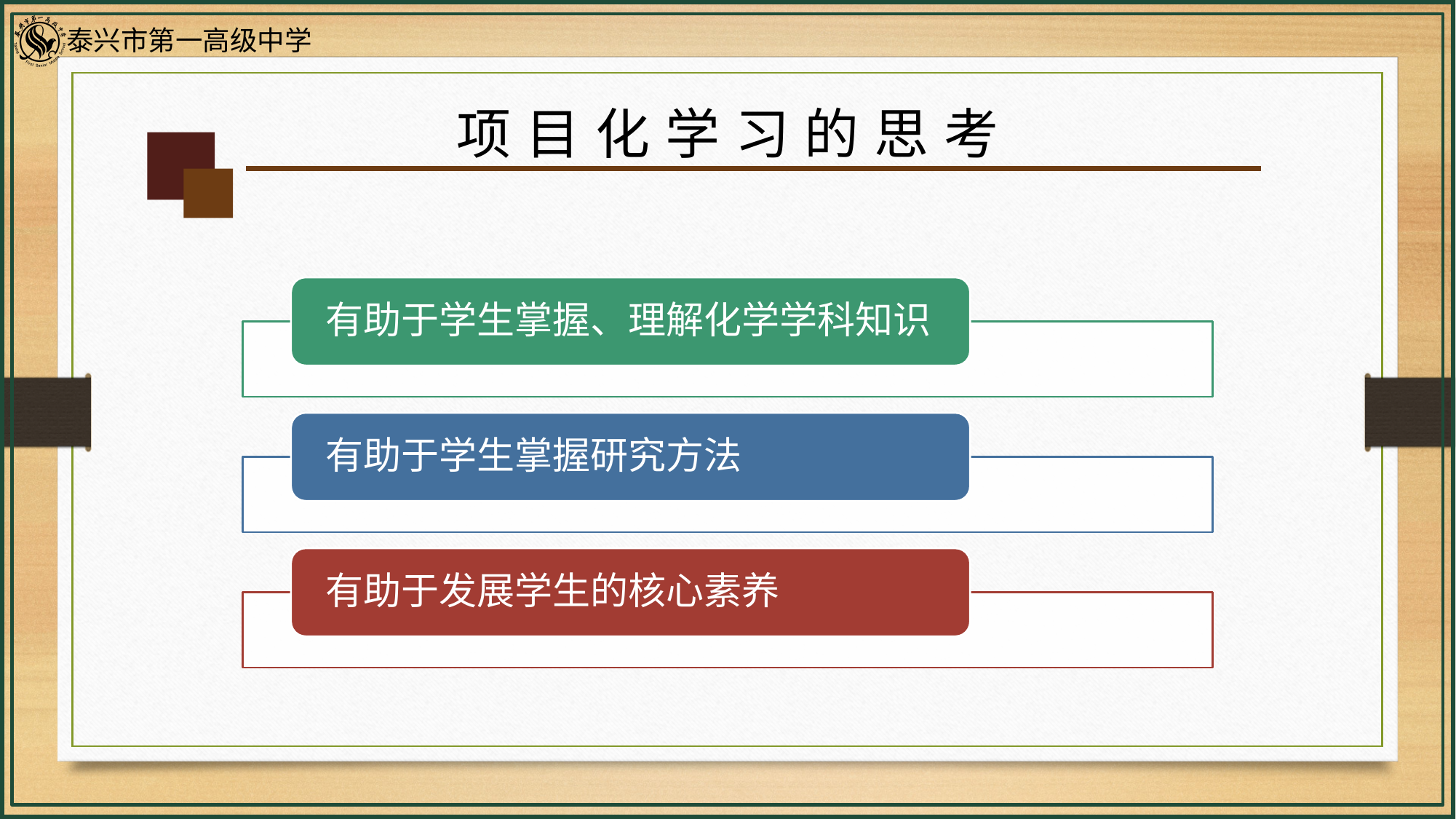

项目化学习的思考
有助于学生掌握、理解化学学科知识
有助于学生掌握研究方法
有助于发展学生的核心素养